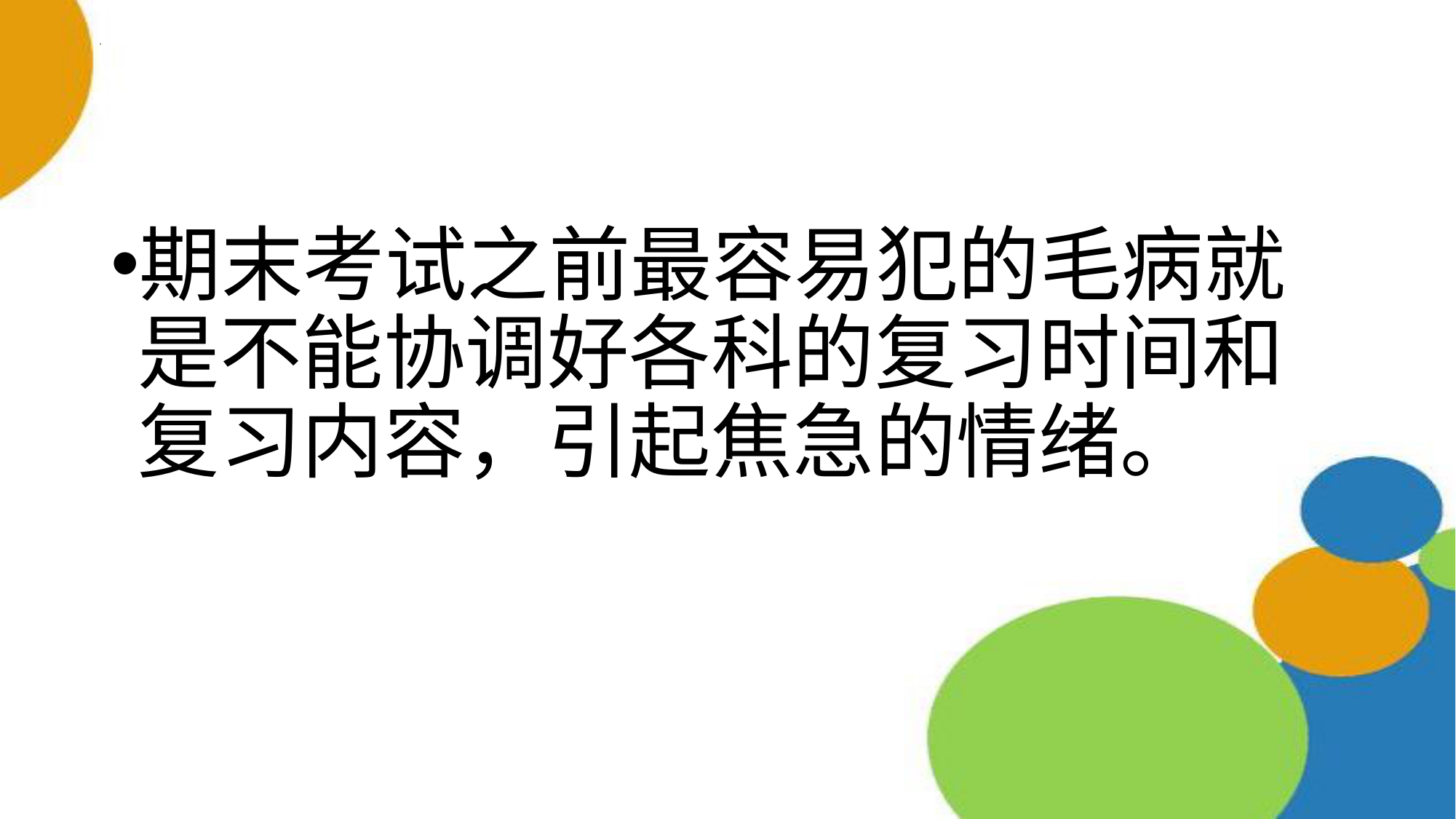

#
期末考试之前最容易犯的毛病就是不能协调好各科的复习时间和复习内容，引起焦急的情绪。